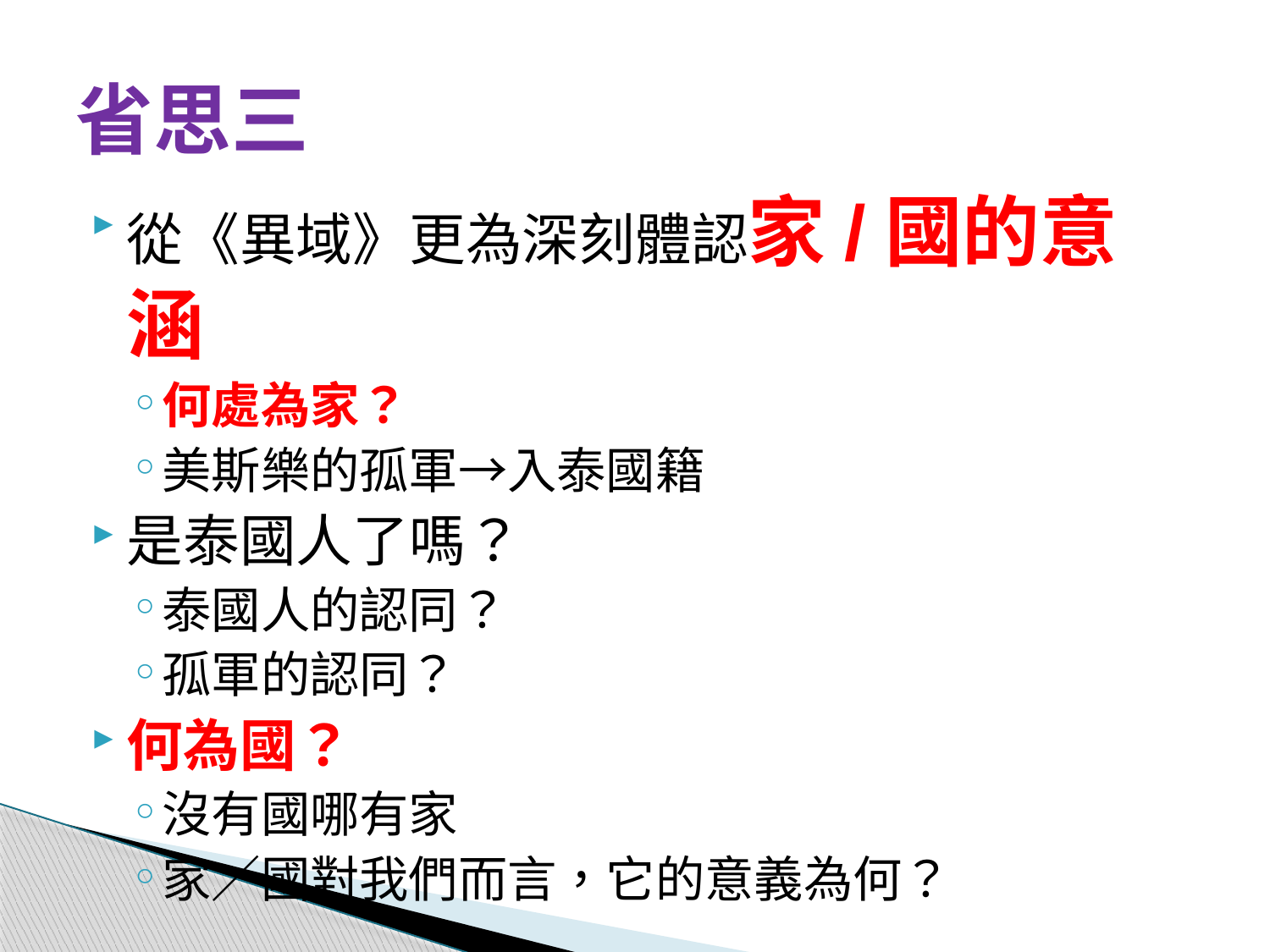

# 省思三
從《異域》更為深刻體認家/國的意涵
何處為家？
美斯樂的孤軍→入泰國籍
是泰國人了嗎？
泰國人的認同？
孤軍的認同？
何為國？
沒有國哪有家
家／國對我們而言，它的意義為何？